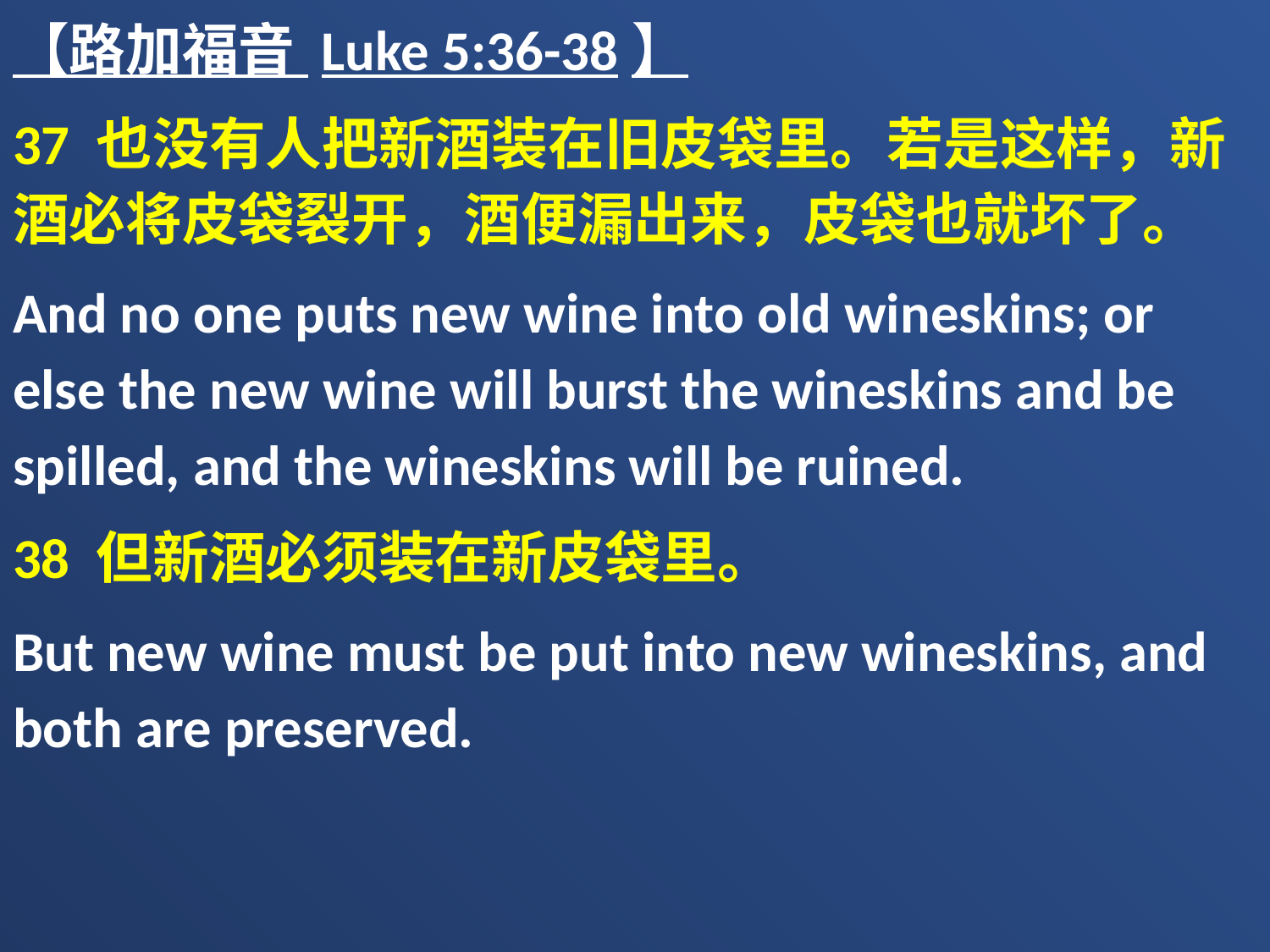

【路加福音 Luke 5:36-38】
37 也没有人把新酒装在旧皮袋里。若是这样，新酒必将皮袋裂开，酒便漏出来，皮袋也就坏了。
And no one puts new wine into old wineskins; or else the new wine will burst the wineskins and be spilled, and the wineskins will be ruined.
38 但新酒必须装在新皮袋里。
But new wine must be put into new wineskins, and both are preserved.